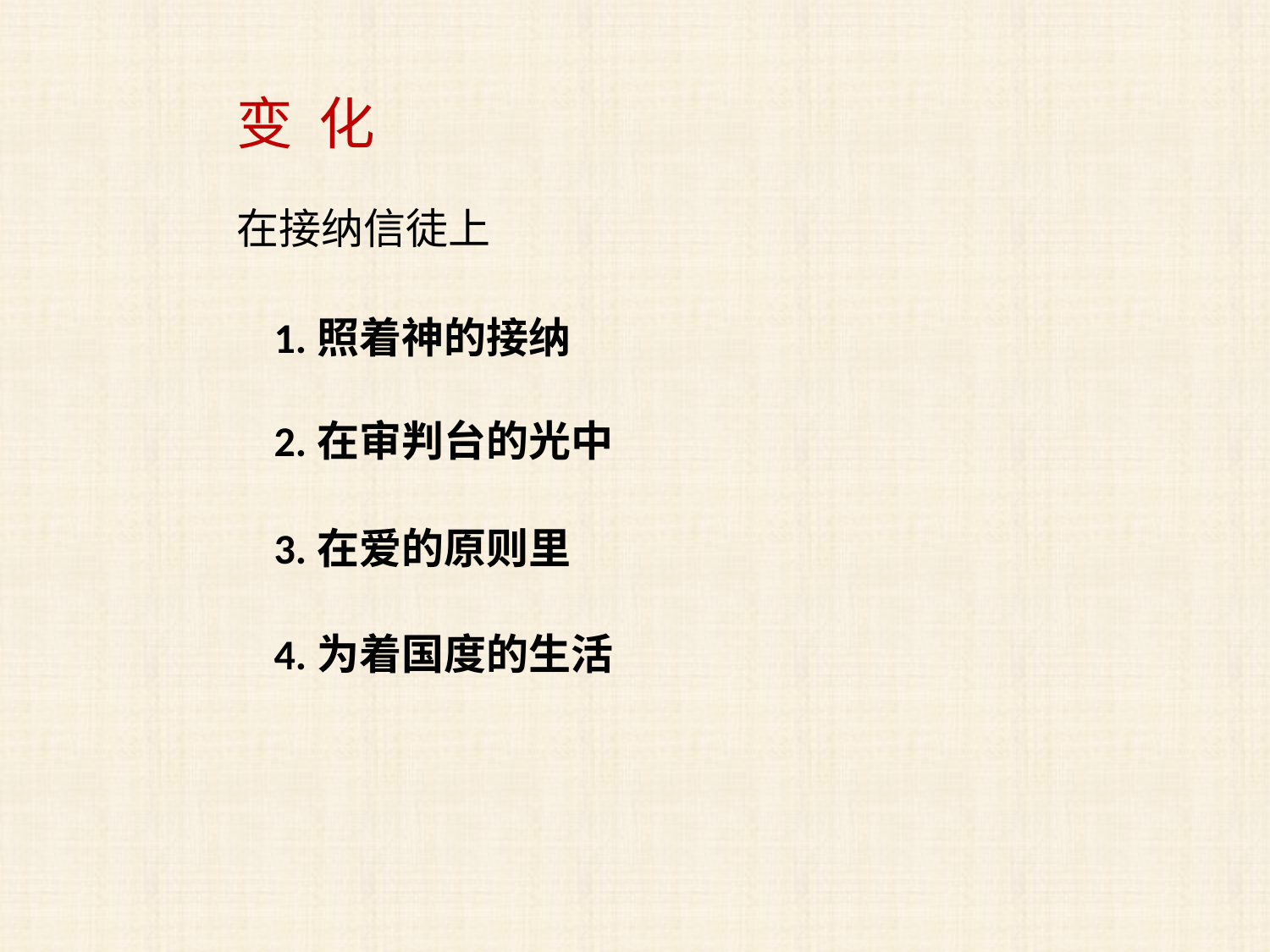

变  化
在接纳信徒上
1.照着神的接纳
2.在审判台的光中
3.在爱的原则里
4.为着国度的生活